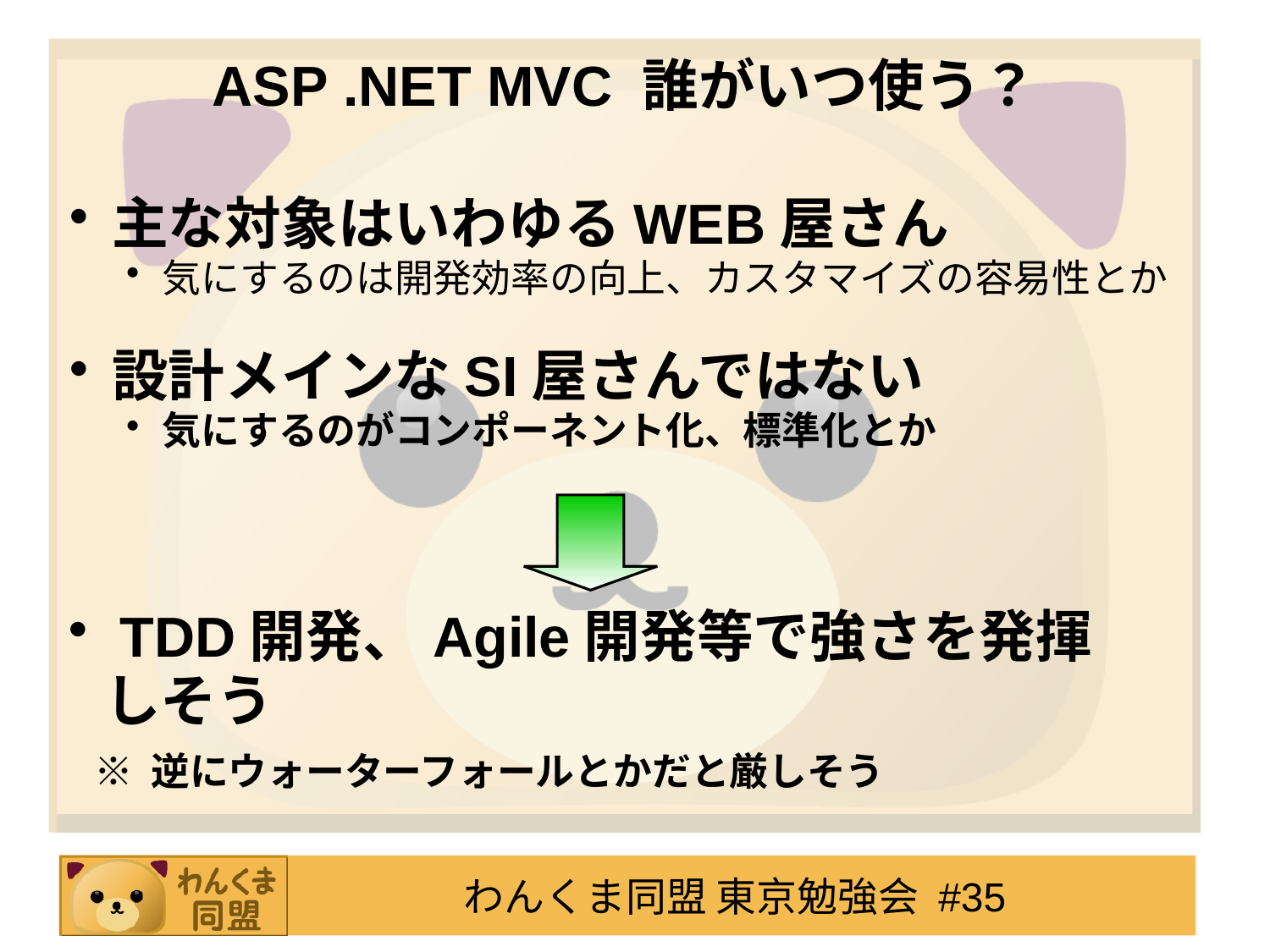

ASP .NET MVC 誰がいつ使う？
主な対象はいわゆるWEB屋さん
気にするのは開発効率の向上、カスタマイズの容易性とか

設計メインなSI屋さんではない
気にするのがコンポーネント化、標準化とか

 TDD開発、Agile開発等で強さを発揮しそう
  ※ 逆にウォーターフォールとかだと厳しそう